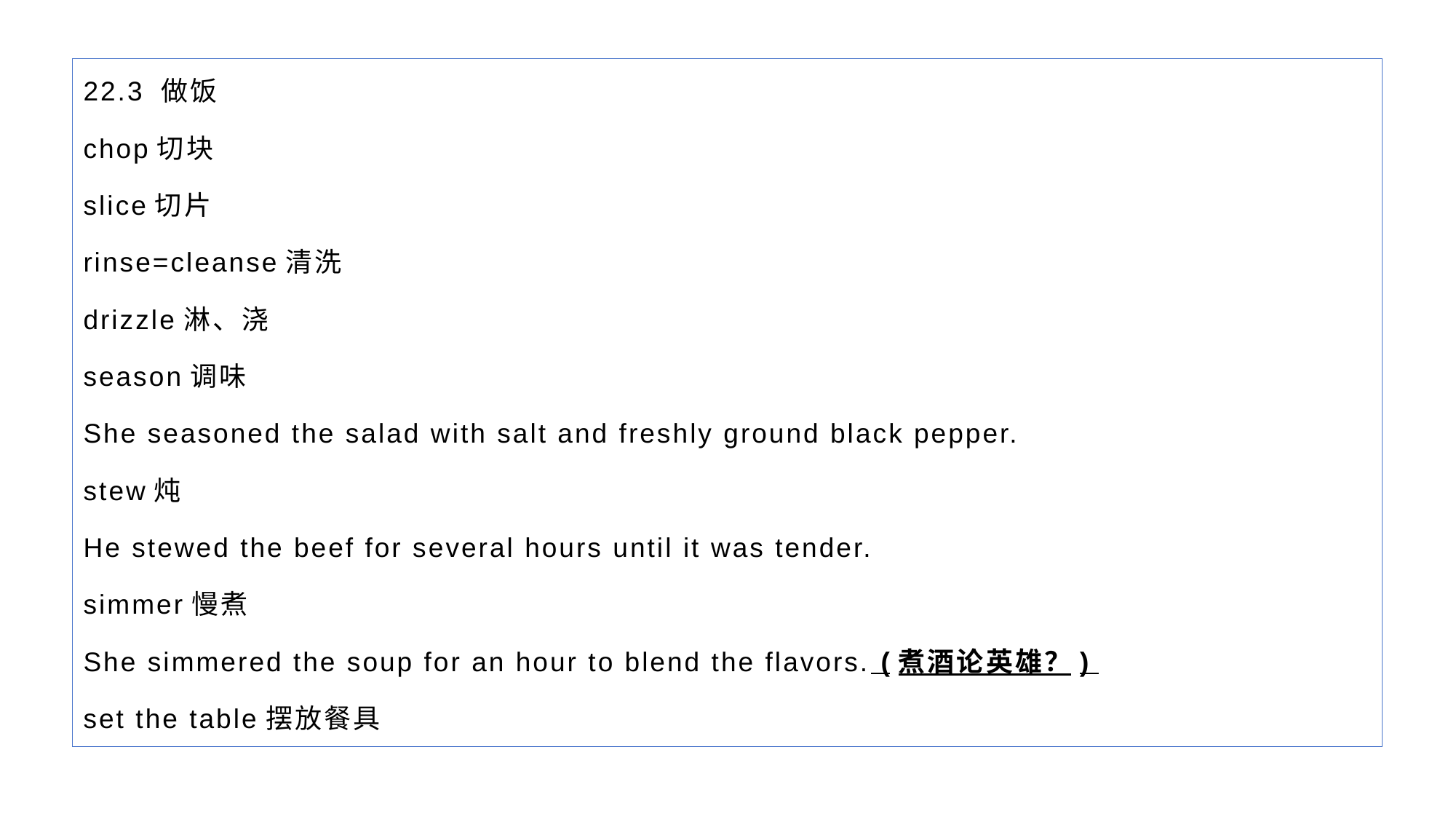

22.3 做饭
chop切块
slice切片
rinse=cleanse清洗
drizzle淋、浇
season调味
She seasoned the salad with salt and freshly ground black pepper.
stew炖
He stewed the beef for several hours until it was tender.
simmer慢煮
She simmered the soup for an hour to blend the flavors. (煮酒论英雄？)
set the table摆放餐具